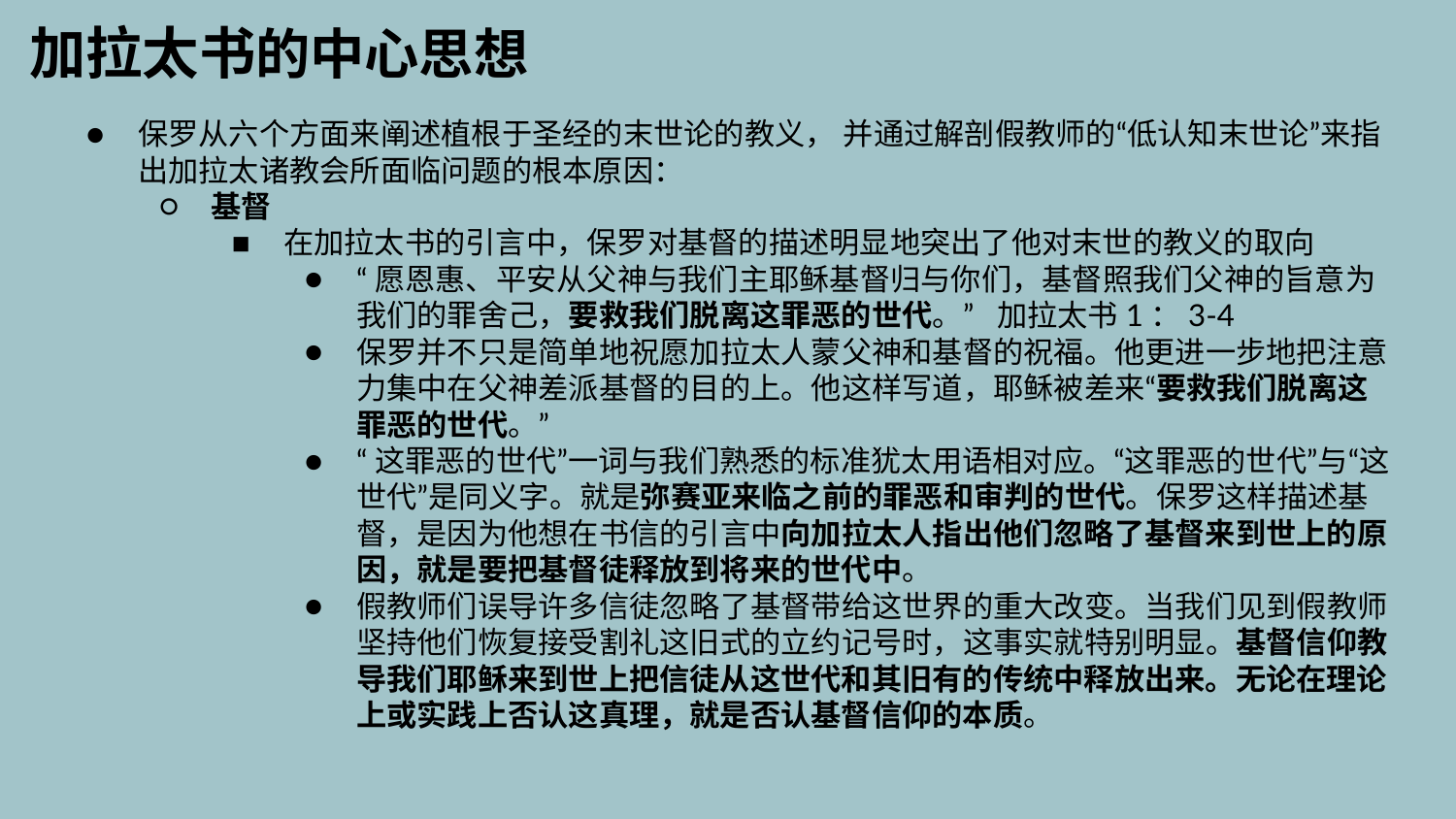

加拉太书的中心思想
保罗从六个方面来阐述植根于圣经的末世论的教义， 并通过解剖​​假教师的“低认知末世论”​​来指出加拉太诸教会所面临问题的根本原因：
基督
在加拉太书的引言中，保罗对基督的描述明显地突出了他对末世的教义的取向
“愿恩惠、平安从父神与我们主耶稣基督归与你们，基督照我们父神的旨意为我们的罪舍己，要救我们脱离这罪恶的世代。”   加拉太书1：3-4
保罗并不只是简单地祝愿加拉太人蒙父神和基督的祝福。他更进一步地把注意力集中在父神差派基督的目的上。他这样写道，耶稣被差来“要救我们脱离这罪恶的世代。”
“这罪恶的世代”一词与我们熟悉的标准犹太用语相对应。“这罪恶的世代”与“这世代”是同义字。就是弥赛亚来临之前的罪恶和审判的世代。保罗这样描述基督，是因为他想在书信的引言中向加拉太人指出他们忽略了基督来到世上的原因，就是要把基督徒释放到将来的世代中。
假教师们误导许多信徒忽略了基督带给这世界的重大改变。当我们见到假教师坚持他们恢复接受割礼这旧式的立约记号时，这事实就特别明显。基督信仰教导我们耶稣来到世上把信徒从这世代和其旧有的传统中释放出来。无论在理论上或实践上否认这真理，就是否认基督信仰的本质。